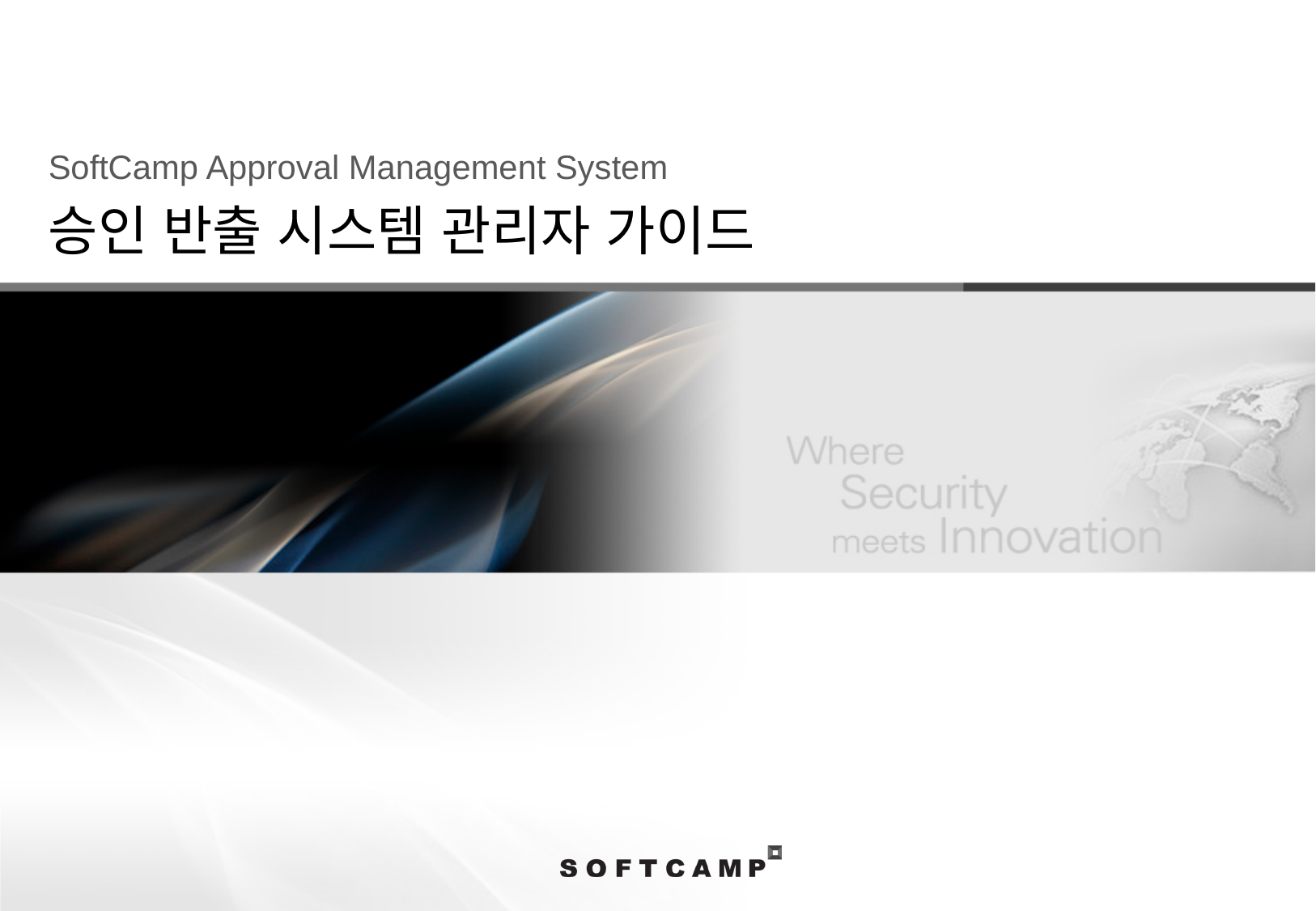

SoftCamp Approval Management System
# 승인 반출 시스템 관리자 가이드